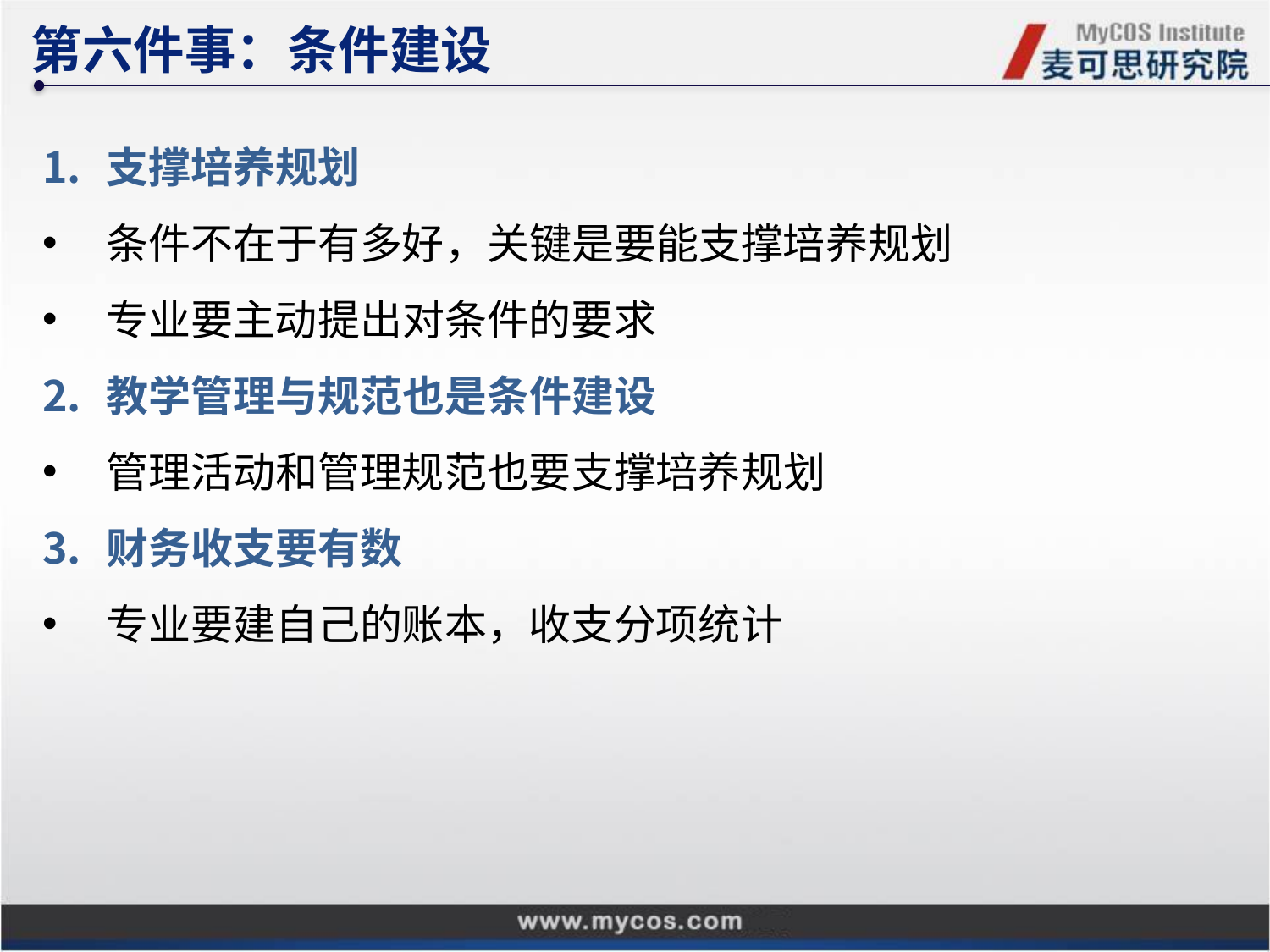

第六件事：条件建设
支撑培养规划
条件不在于有多好，关键是要能支撑培养规划
专业要主动提出对条件的要求
教学管理与规范也是条件建设
管理活动和管理规范也要支撑培养规划
财务收支要有数
专业要建自己的账本，收支分项统计